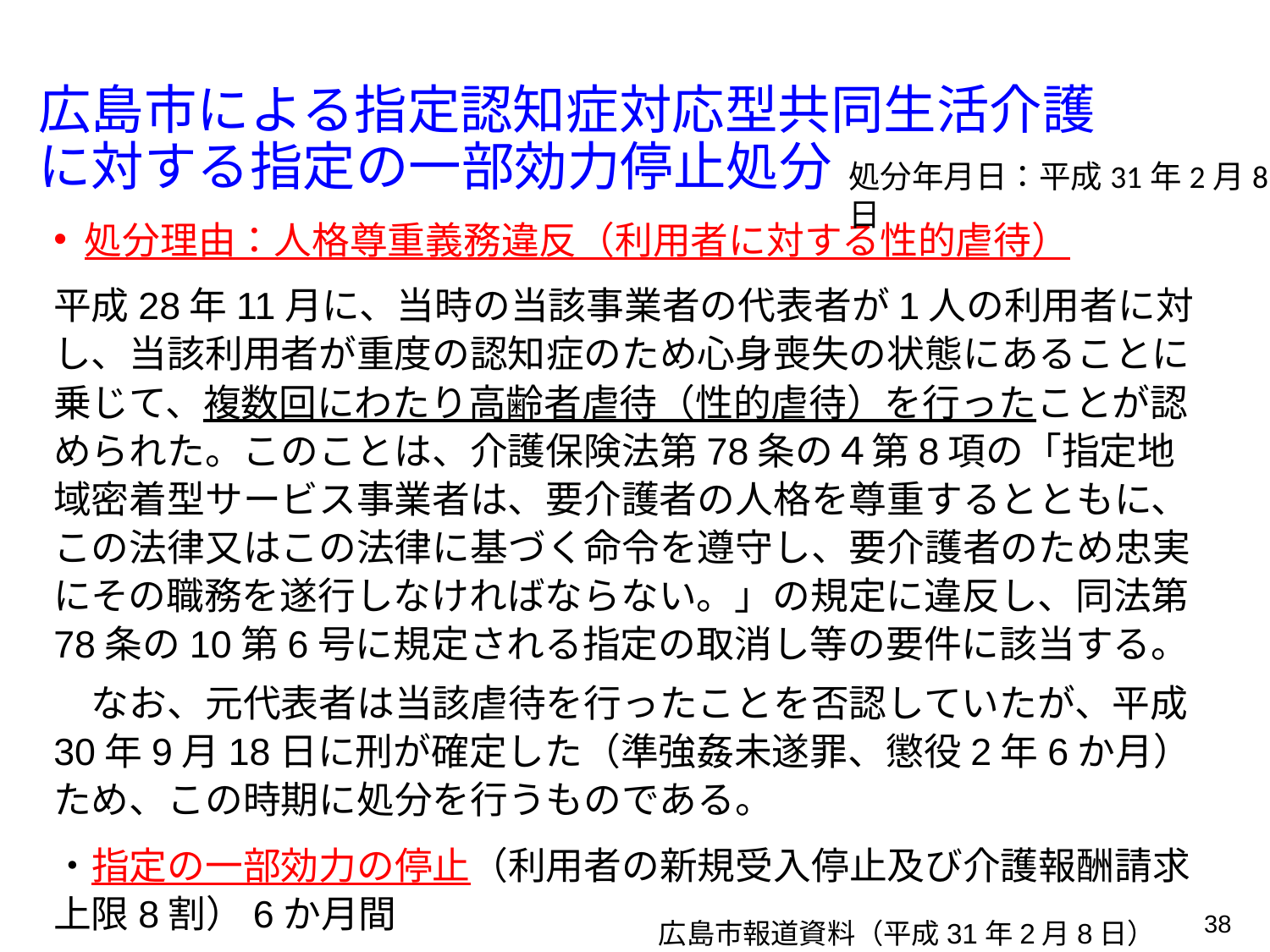

# 広島市による指定認知症対応型共同生活介護 に対する指定の一部効力停止処分
処分年月日：平成31年2月8日
処分理由：人格尊重義務違反（利用者に対する性的虐待）
平成28年11月に、当時の当該事業者の代表者が1人の利用者に対し、当該利用者が重度の認知症のため心身喪失の状態にあることに乗じて、複数回にわたり高齢者虐待（性的虐待）を行ったことが認められた。このことは、介護保険法第78条の４第8項の「指定地域密着型サービス事業者は、要介護者の人格を尊重するとともに、この法律又はこの法律に基づく命令を遵守し、要介護者のため忠実にその職務を遂行しなければならない。」の規定に違反し、同法第78条の10第6号に規定される指定の取消し等の要件に該当する。
　なお、元代表者は当該虐待を行ったことを否認していたが、平成30年9月18日に刑が確定した（準強姦未遂罪、懲役2年6か月）ため、この時期に処分を行うものである。
・指定の一部効力の停止（利用者の新規受入停止及び介護報酬請求上限8割）6か月間
38
広島市報道資料（平成31年2月8日）より